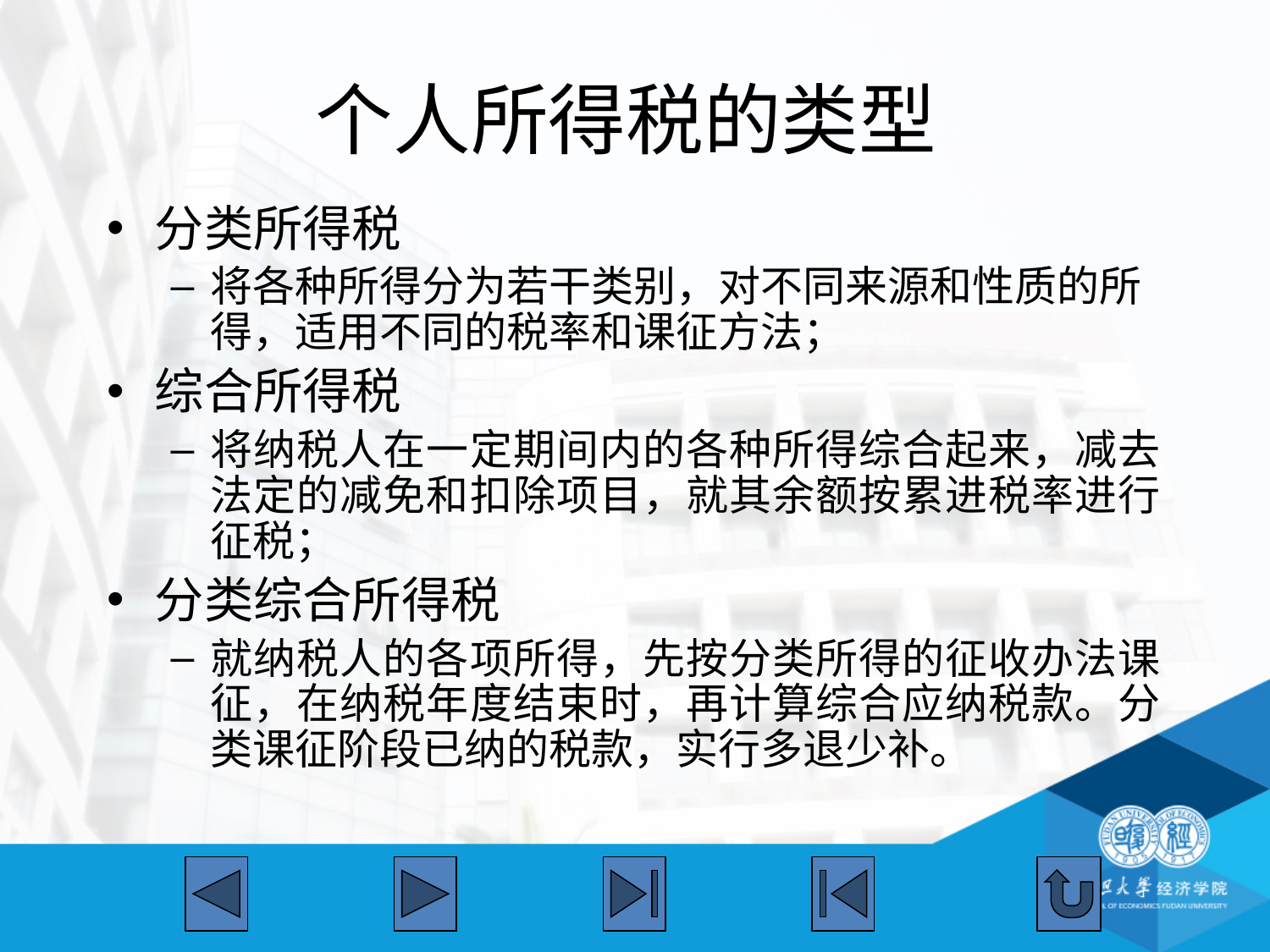

# 个人所得税的类型
分类所得税
将各种所得分为若干类别，对不同来源和性质的所得，适用不同的税率和课征方法；
综合所得税
将纳税人在一定期间内的各种所得综合起来，减去法定的减免和扣除项目，就其余额按累进税率进行征税；
分类综合所得税
就纳税人的各项所得，先按分类所得的征收办法课征，在纳税年度结束时，再计算综合应纳税款。分类课征阶段已纳的税款，实行多退少补。